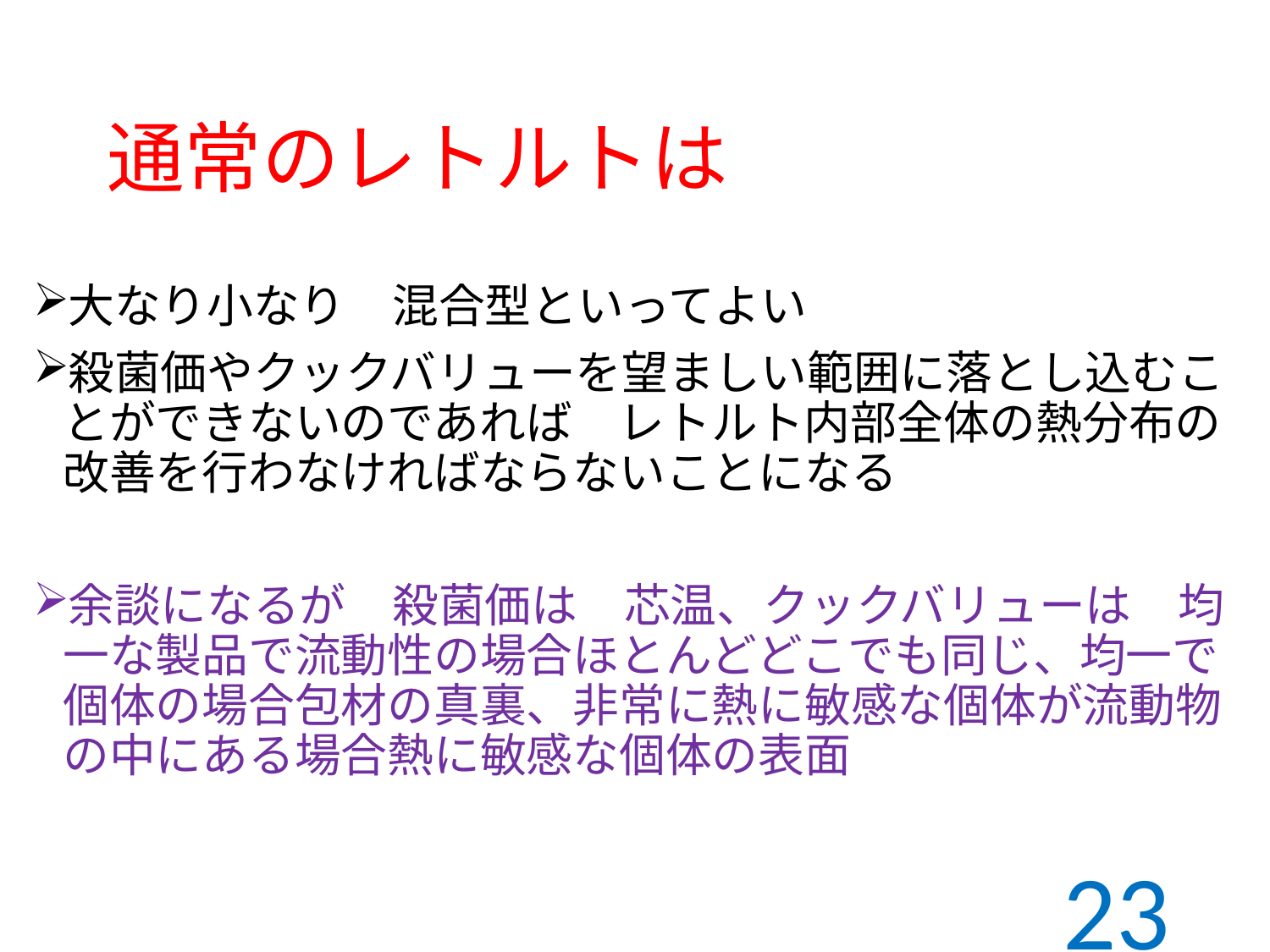

# 通常のレトルトは
大なり小なり　混合型といってよい
殺菌価やクックバリューを望ましい範囲に落とし込むことができないのであれば　レトルト内部全体の熱分布の改善を行わなければならないことになる

余談になるが　殺菌価は　芯温、クックバリューは　均一な製品で流動性の場合ほとんどどこでも同じ、均一で個体の場合包材の真裏、非常に熱に敏感な個体が流動物の中にある場合熱に敏感な個体の表面

23